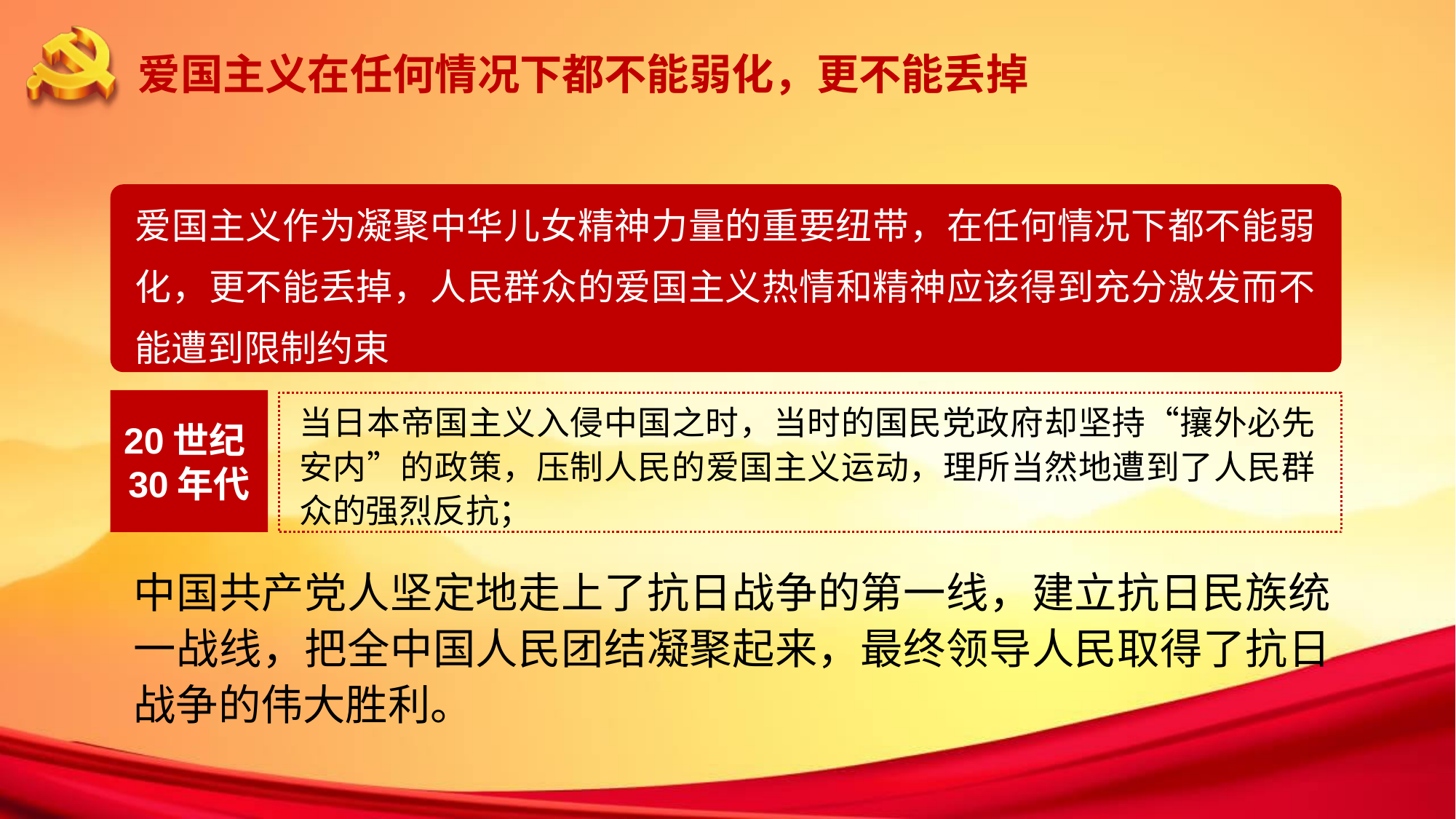

爱国主义作为凝聚中华儿女精神力量的重要纽带，在任何情况下都不能弱化，更不能丢掉，人民群众的爱国主义热情和精神应该得到充分激发而不能遭到限制约束

20世纪30年代
当日本帝国主义入侵中国之时，当时的国民党政府却坚持“攘外必先安内”的政策，压制人民的爱国主义运动，理所当然地遭到了人民群众的强烈反抗；

中国共产党人坚定地走上了抗日战争的第一线，建立抗日民族统一战线，把全中国人民团结凝聚起来，最终领导人民取得了抗日战争的伟大胜利。